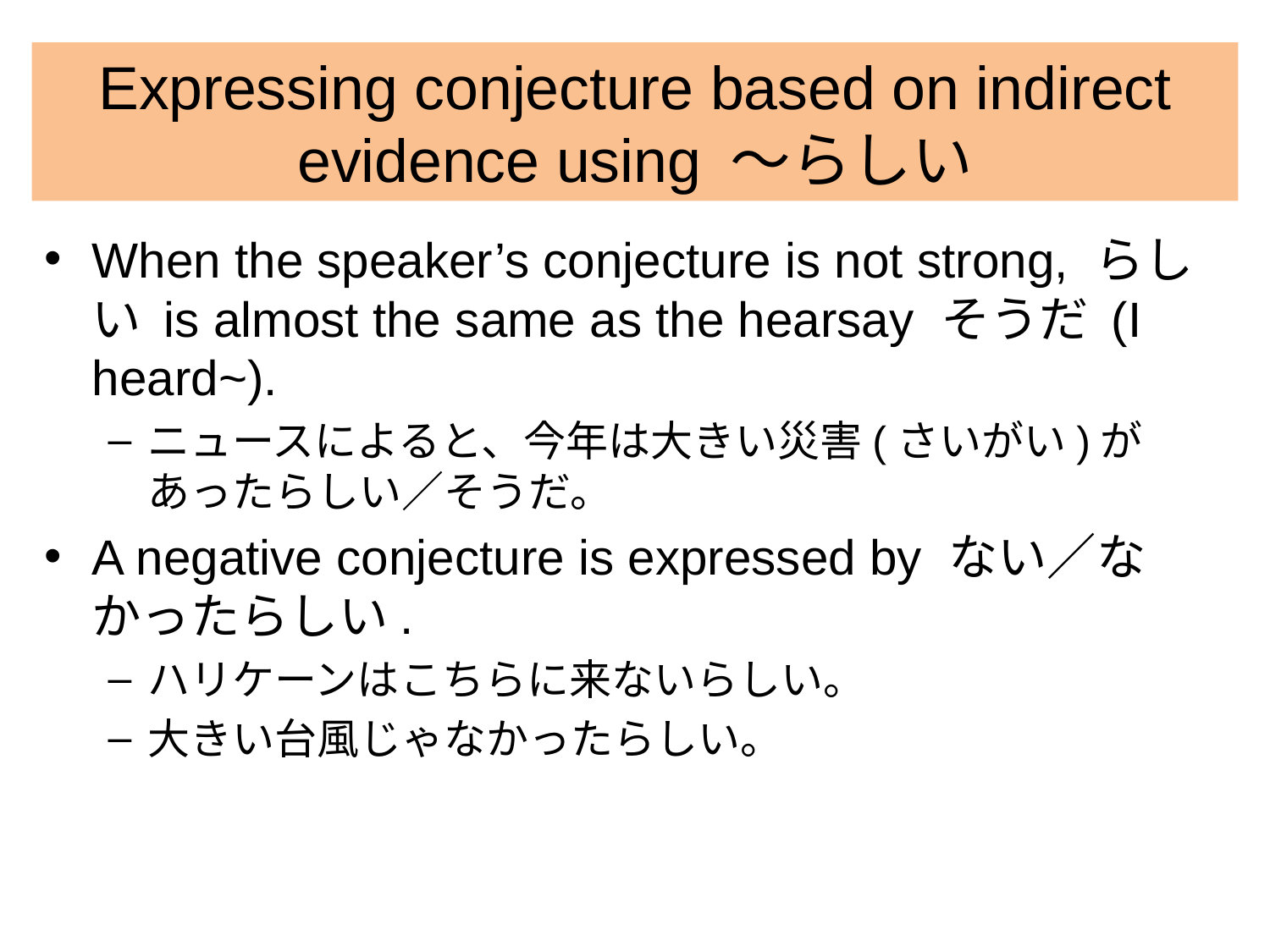

# Expressing conjecture based on indirect evidence using 〜らしい
When the speaker’s conjecture is not strong, らしい is almost the same as the hearsay そうだ (I heard~).
ニュースによると、今年は大きい災害(さいがい)があったらしい／そうだ。
A negative conjecture is expressed by ない／なかったらしい.
ハリケーンはこちらに来ないらしい。
大きい台風じゃなかったらしい。